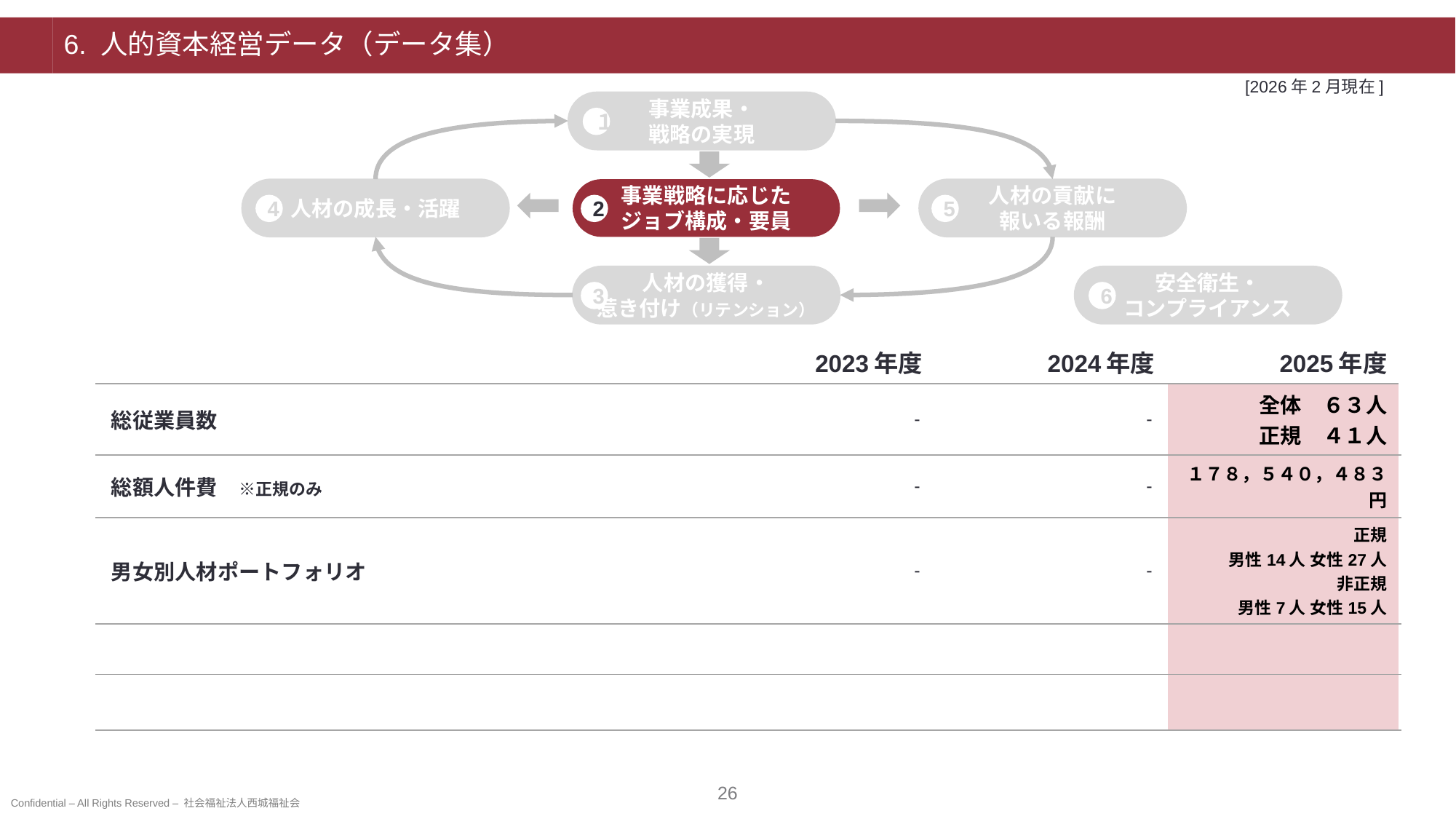

# 6. 人的資本経営データ（データ集）
[2026年2月現在]
事業成果・
戦略の実現
１

人材の貢献に
報いる報酬
人材の成長・活躍
事業戦略に応じた
ジョブ構成・要員

4
2
5

人材の獲得・
惹き付け（リテンション）
安全衛生・
コンプライアンス
3
6
|  |  | 2023年度 | 2024年度 | 2025年度 |
| --- | --- | --- | --- | --- |
|  | 総従業員数 | - | - | 全体　６３人 正規　４１人 |
|  | 総額人件費　※正規のみ | - | - | １７８，５４０，４８３円 |
|  | 男女別人材ポートフォリオ | - | - | 正規 男性14人 女性27人 非正規 男性7人 女性15人 |
|  |  |  |  |  |
|  |  |  |  |  |
26